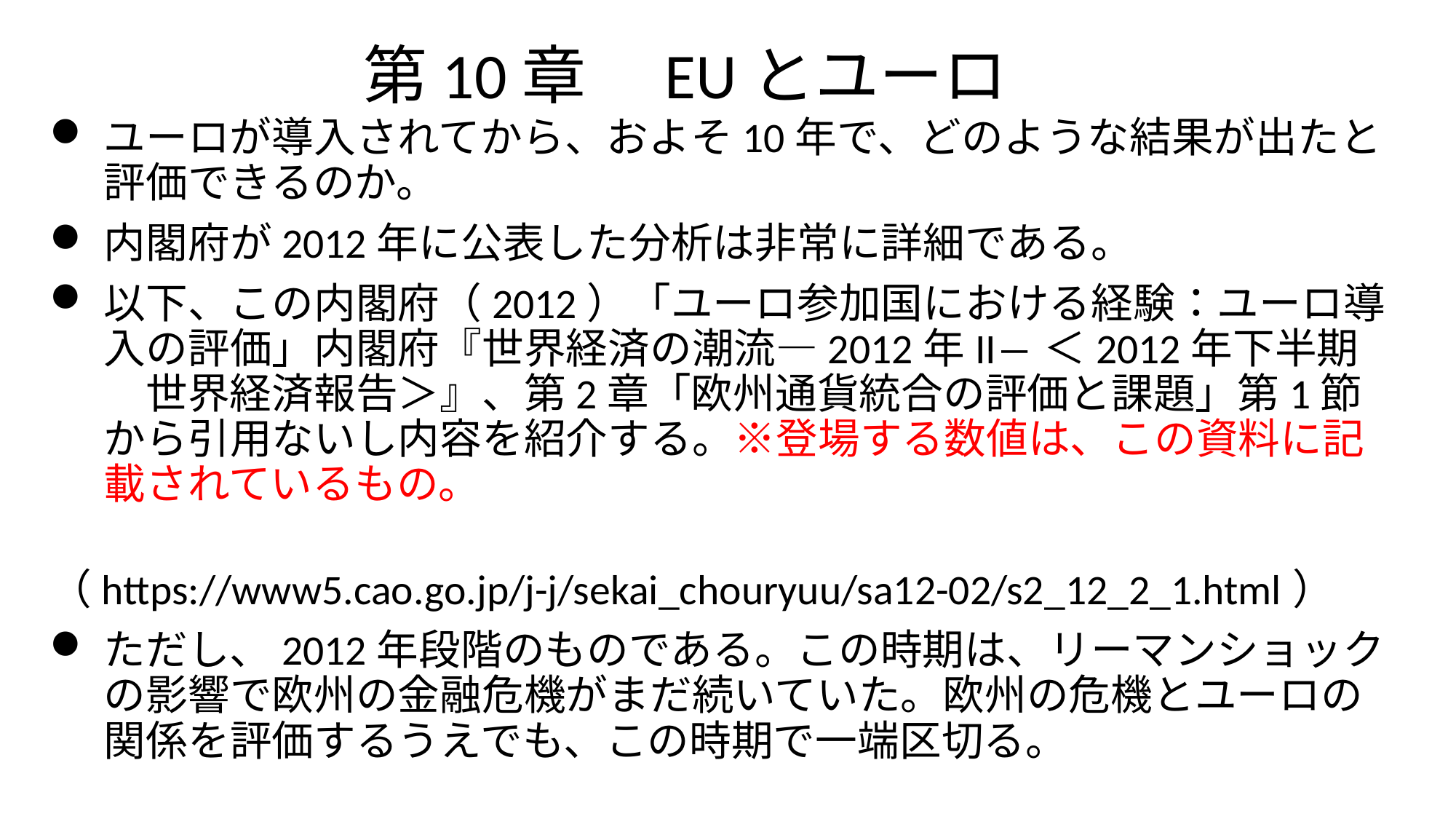

# 第10章　EUとユーロ
ユーロが導入されてから、およそ10年で、どのような結果が出たと評価できるのか。
内閣府が2012年に公表した分析は非常に詳細である。
以下、この内閣府（2012）「ユーロ参加国における経験：ユーロ導入の評価」内閣府『世界経済の潮流―2012年II―＜2012年下半期　世界経済報告＞』、第2章「欧州通貨統合の評価と課題」第1節から引用ないし内容を紹介する。※登場する数値は、この資料に記載されているもの。
　　（https://www5.cao.go.jp/j-j/sekai_chouryuu/sa12-02/s2_12_2_1.html）
ただし、2012年段階のものである。この時期は、リーマンショックの影響で欧州の金融危機がまだ続いていた。欧州の危機とユーロの関係を評価するうえでも、この時期で一端区切る。